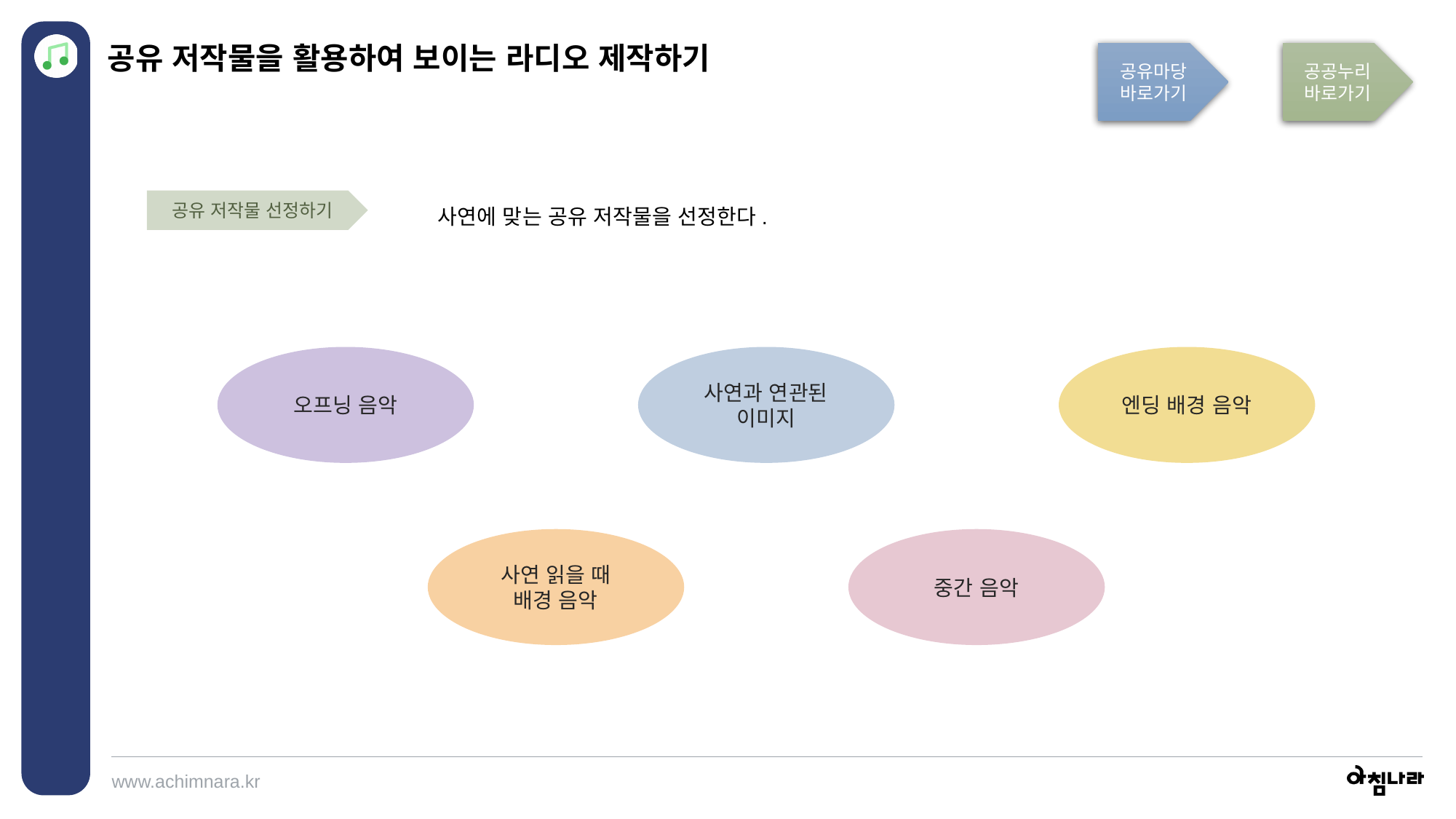

공유 저작물을 활용하여 보이는 라디오 제작하기
공유마당 바로가기
공공누리 바로가기
사연에 맞는 공유 저작물을 선정한다.
공유 저작물 선정하기
오프닝 음악
사연과 연관된
이미지
엔딩 배경 음악
사연 읽을 때
배경 음악
중간 음악